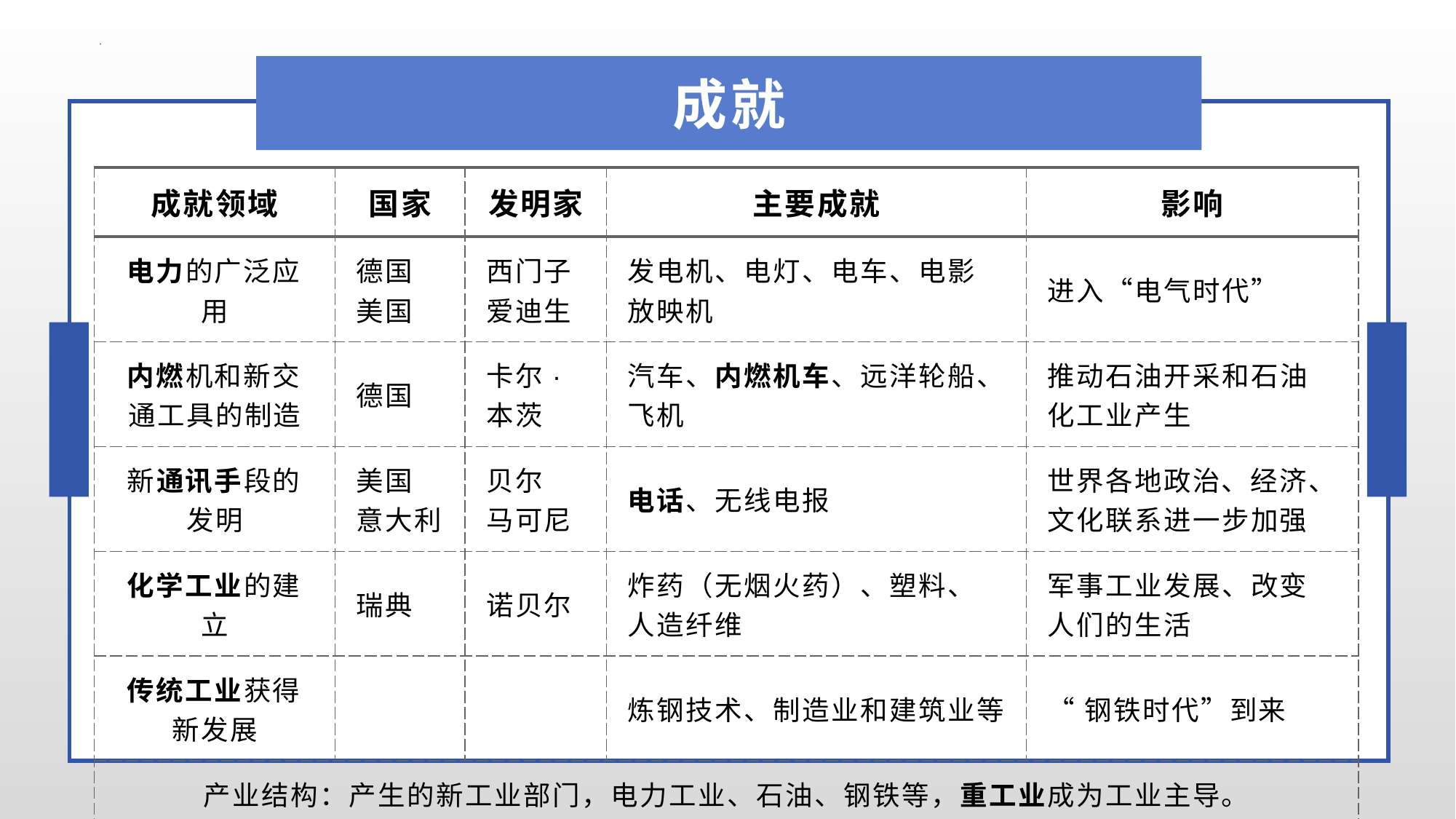

成就

| 成就领域 | 国家 | 发明家 | 主要成就 | 影响 |
| --- | --- | --- | --- | --- |
| 电力的广泛应用 | 德国 美国 | 西门子 爱迪生 | 发电机、电灯、电车、电影放映机 | 进入“电气时代” |
| 内燃机和新交通工具的制造 | 德国 | 卡尔·本茨 | 汽车、内燃机车、远洋轮船、飞机 | 推动石油开采和石油化工业产生 |
| 新通讯手段的发明 | 美国 意大利 | 贝尔 马可尼 | 电话、无线电报 | 世界各地政治、经济、文化联系进一步加强 |
| 化学工业的建立 | 瑞典 | 诺贝尔 | 炸药（无烟火药）、塑料、人造纤维 | 军事工业发展、改变人们的生活 |
| 传统工业获得新发展 |  |  | 炼钢技术、制造业和建筑业等 | “钢铁时代”到来 |
| 产业结构：产生的新工业部门，电力工业、石油、钢铁等，重工业成为工业主导。 |  |  |  |  |